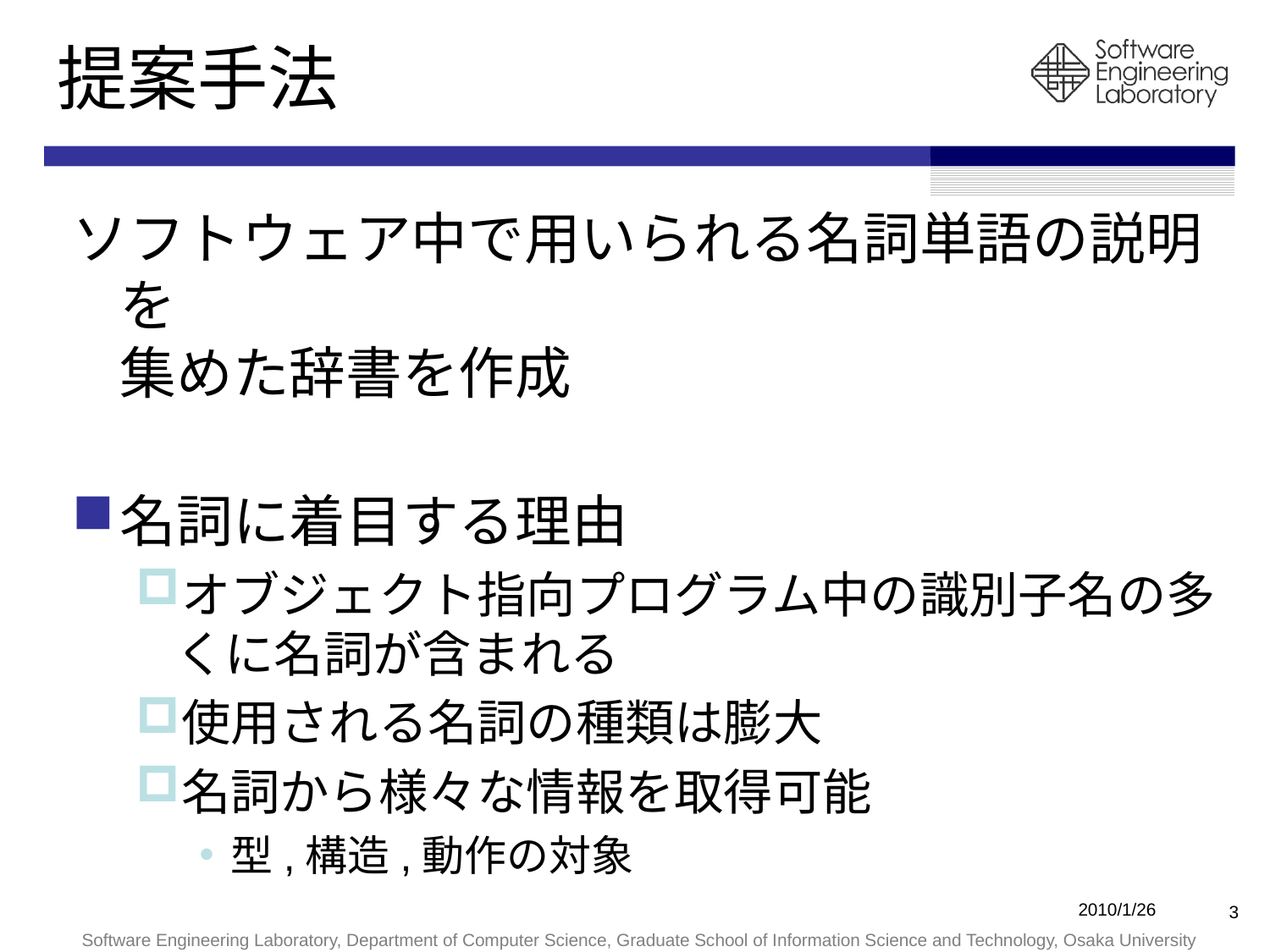

# 提案手法
ソフトウェア中で用いられる名詞単語の説明を
集めた辞書を作成

名詞に着目する理由
オブジェクト指向プログラム中の識別子名の多くに名詞が含まれる
使用される名詞の種類は膨大
名詞から様々な情報を取得可能
型,構造,動作の対象

2010/1/26
3